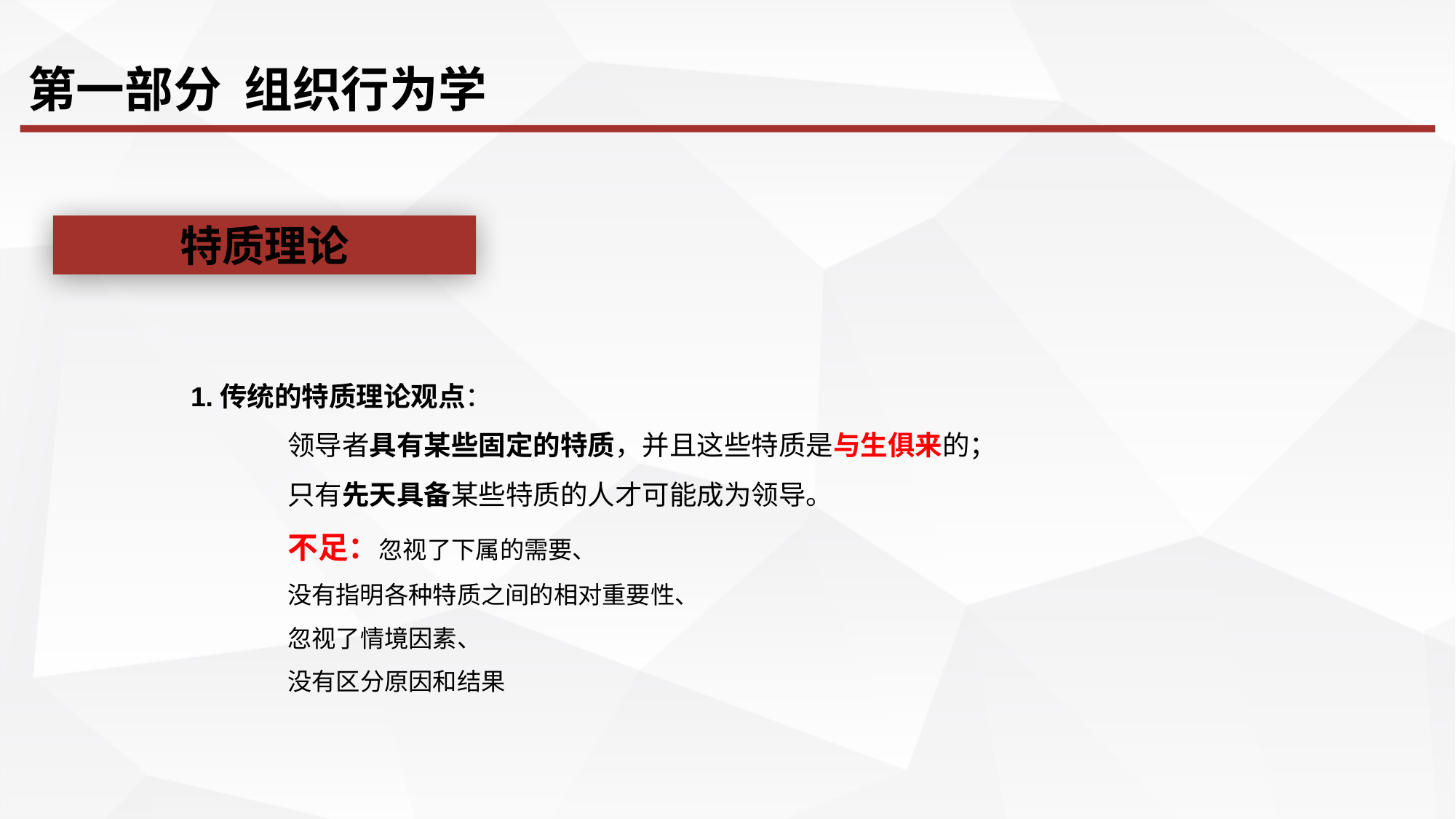

第一部分  组织行为学

特质理论
1.传统的特质理论观点：
领导者具有某些固定的特质，并且这些特质是与生俱来的；
只有先天具备某些特质的人才可能成为领导。
不足：忽视了下属的需要、
没有指明各种特质之间的相对重要性、
忽视了情境因素、
没有区分原因和结果